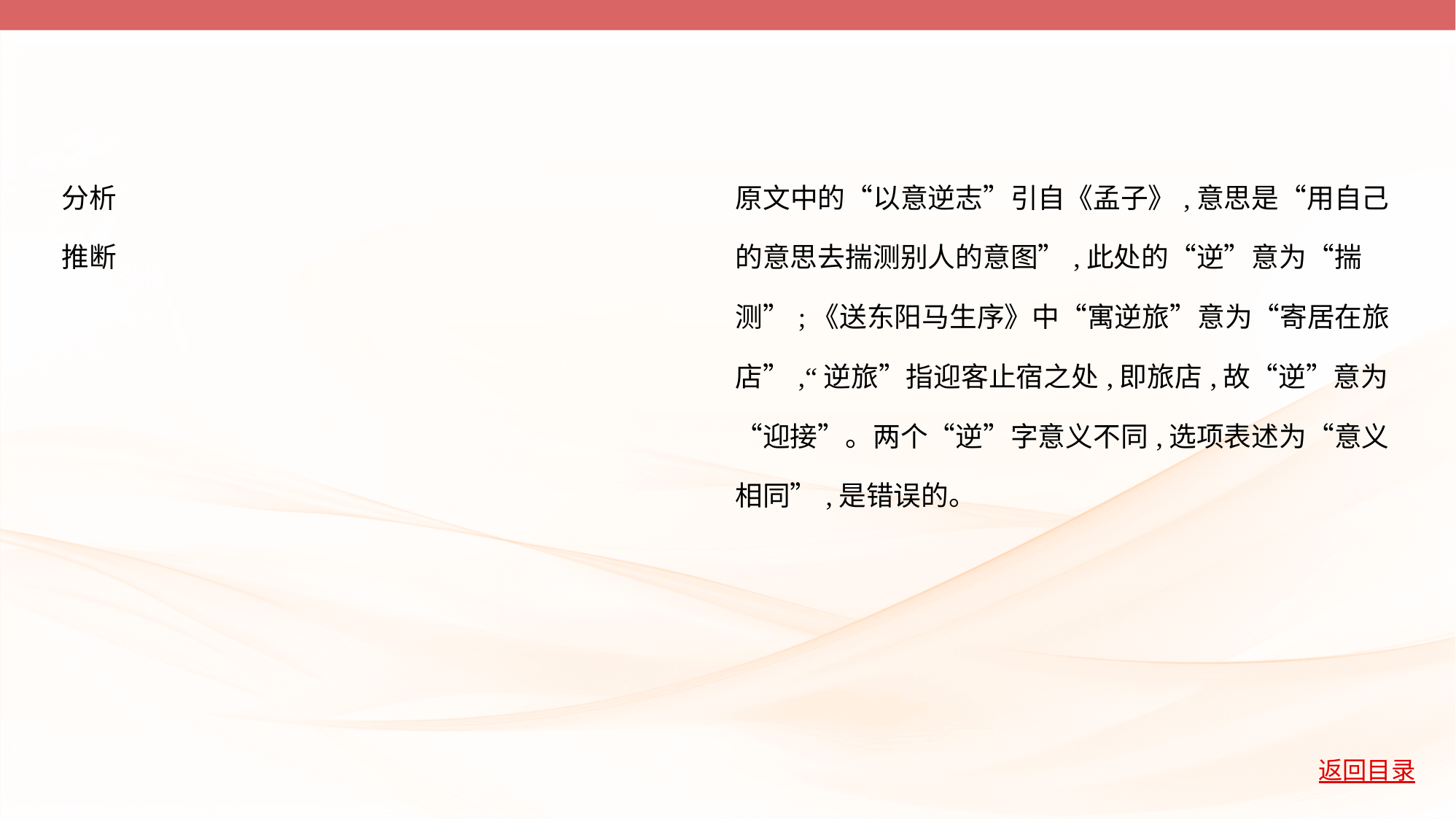

| 分析 推断 | 原文中的“以意逆志”引自《孟子》,意思是“用自己 的意思去揣测别人的意图”,此处的“逆”意为“揣 测”;《送东阳马生序》中“寓逆旅”意为“寄居在旅 店”,“逆旅”指迎客止宿之处,即旅店,故“逆”意为 “迎接”。两个“逆”字意义不同,选项表述为“意义 相同”,是错误的。 |
| --- | --- |